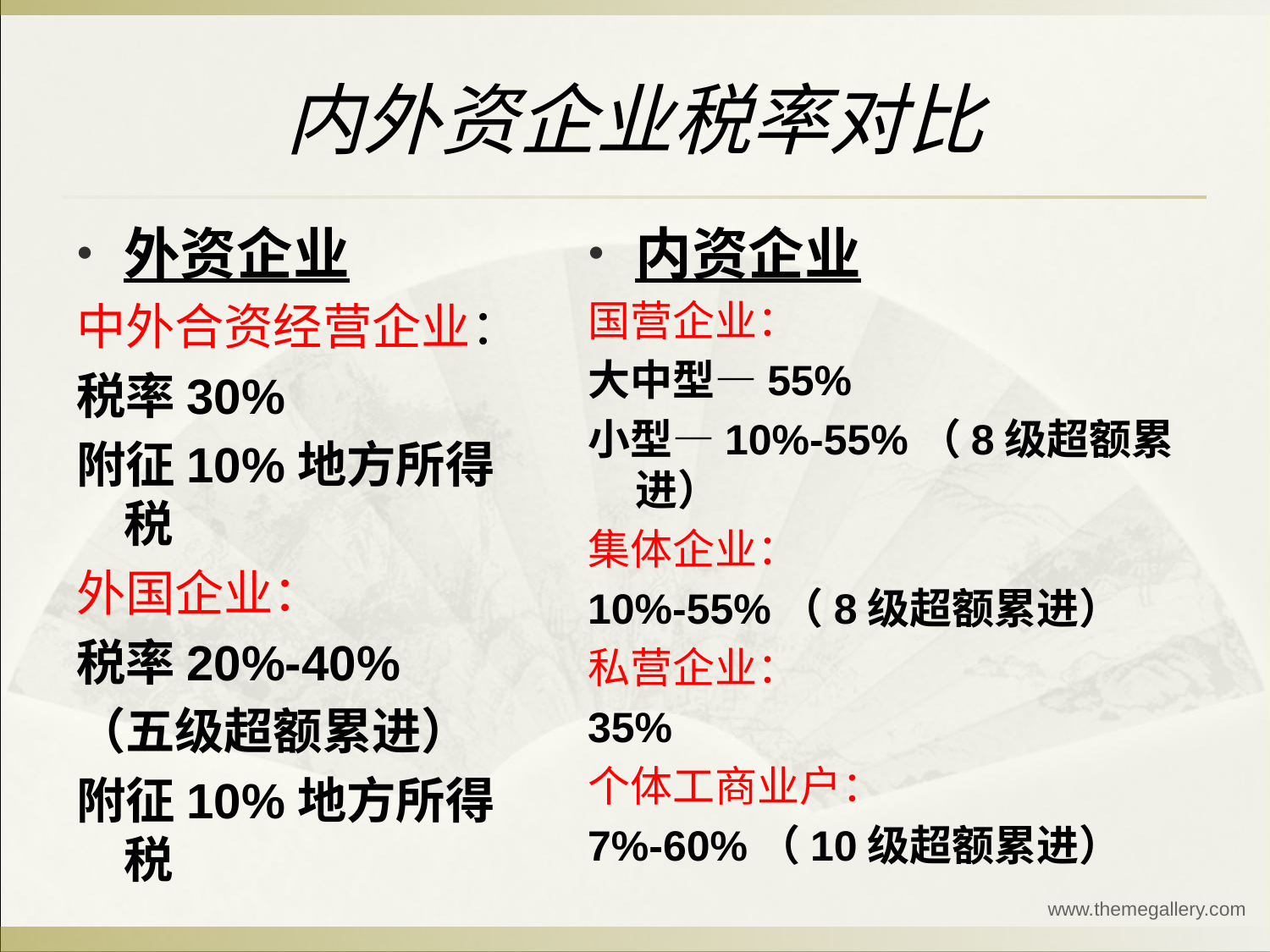

# 内外资企业税率对比
外资企业
中外合资经营企业：
税率30%
附征10%地方所得税
外国企业：
税率20%-40%
（五级超额累进）
附征10%地方所得税

内资企业
国营企业：
大中型—55%
小型—10%-55%（8级超额累进）
集体企业：
10%-55%（8级超额累进）
私营企业：
35%
个体工商业户：
7%-60%（10级超额累进）

www.themegallery.com